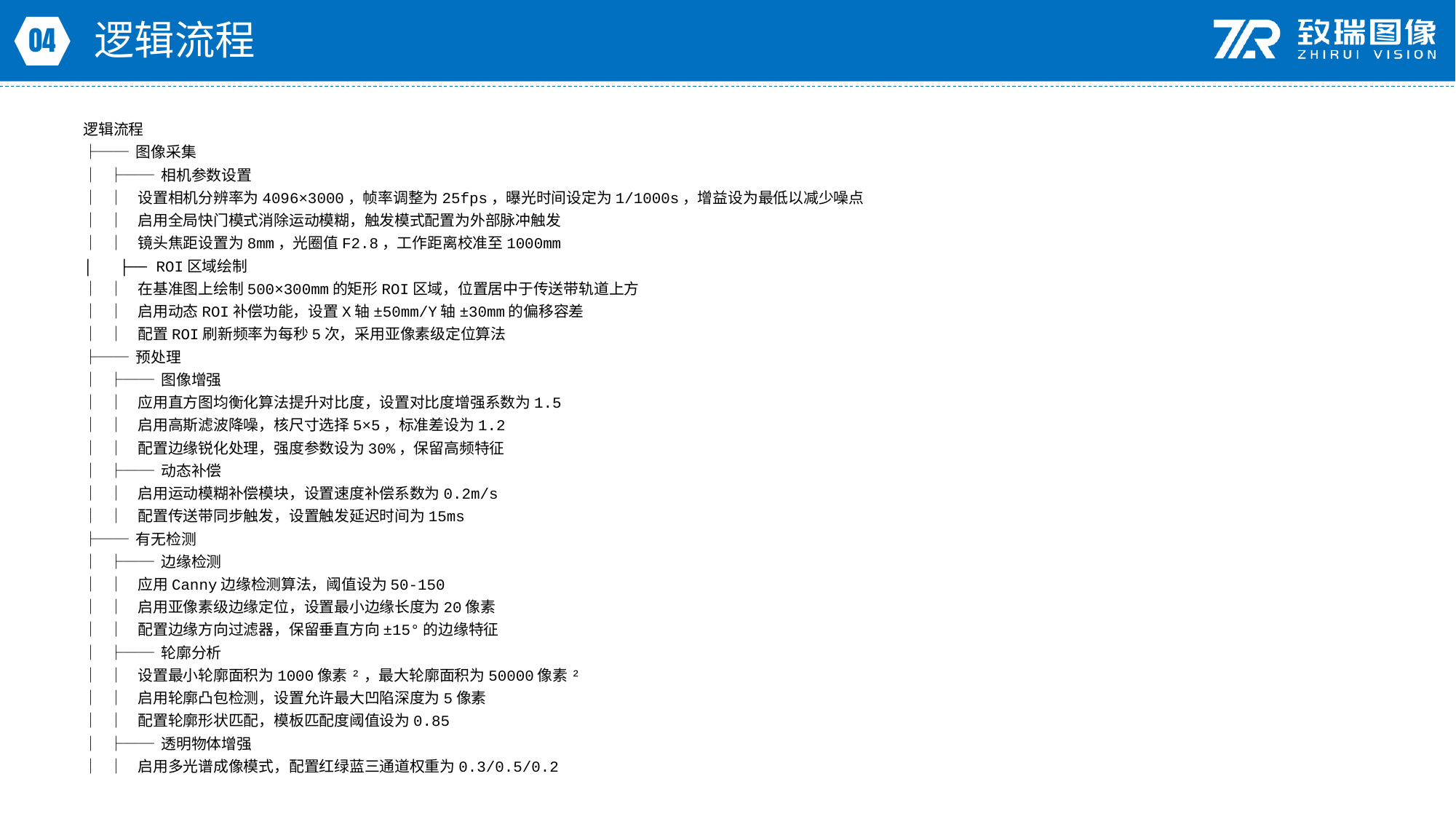

逻辑流程
04

逻辑流程
├── 图像采集
│   ├── 相机参数设置
│   │   设置相机分辨率为4096×3000，帧率调整为25fps，曝光时间设定为1/1000s，增益设为最低以减少噪点
│   │   启用全局快门模式消除运动模糊，触发模式配置为外部脉冲触发
│   │   镜头焦距设置为8mm，光圈值F2.8，工作距离校准至1000mm
│   ├── ROI区域绘制
│   │   在基准图上绘制500×300mm的矩形ROI区域，位置居中于传送带轨道上方
│   │   启用动态ROI补偿功能，设置X轴±50mm/Y轴±30mm的偏移容差
│   │   配置ROI刷新频率为每秒5次，采用亚像素级定位算法
├── 预处理
│   ├── 图像增强
│   │   应用直方图均衡化算法提升对比度，设置对比度增强系数为1.5
│   │   启用高斯滤波降噪，核尺寸选择5×5，标准差设为1.2
│   │   配置边缘锐化处理，强度参数设为30%，保留高频特征
│   ├── 动态补偿
│   │   启用运动模糊补偿模块，设置速度补偿系数为0.2m/s
│   │   配置传送带同步触发，设置触发延迟时间为15ms
├── 有无检测
│   ├── 边缘检测
│   │   应用Canny边缘检测算法，阈值设为50-150
│   │   启用亚像素级边缘定位，设置最小边缘长度为20像素
│   │   配置边缘方向过滤器，保留垂直方向±15°的边缘特征
│   ├── 轮廓分析
│   │   设置最小轮廓面积为1000像素²，最大轮廓面积为50000像素²
│   │   启用轮廓凸包检测，设置允许最大凹陷深度为5像素
│   │   配置轮廓形状匹配，模板匹配度阈值设为0.85
│   ├── 透明物体增强
│   │   启用多光谱成像模式，配置红绿蓝三通道权重为0.3/0.5/0.2